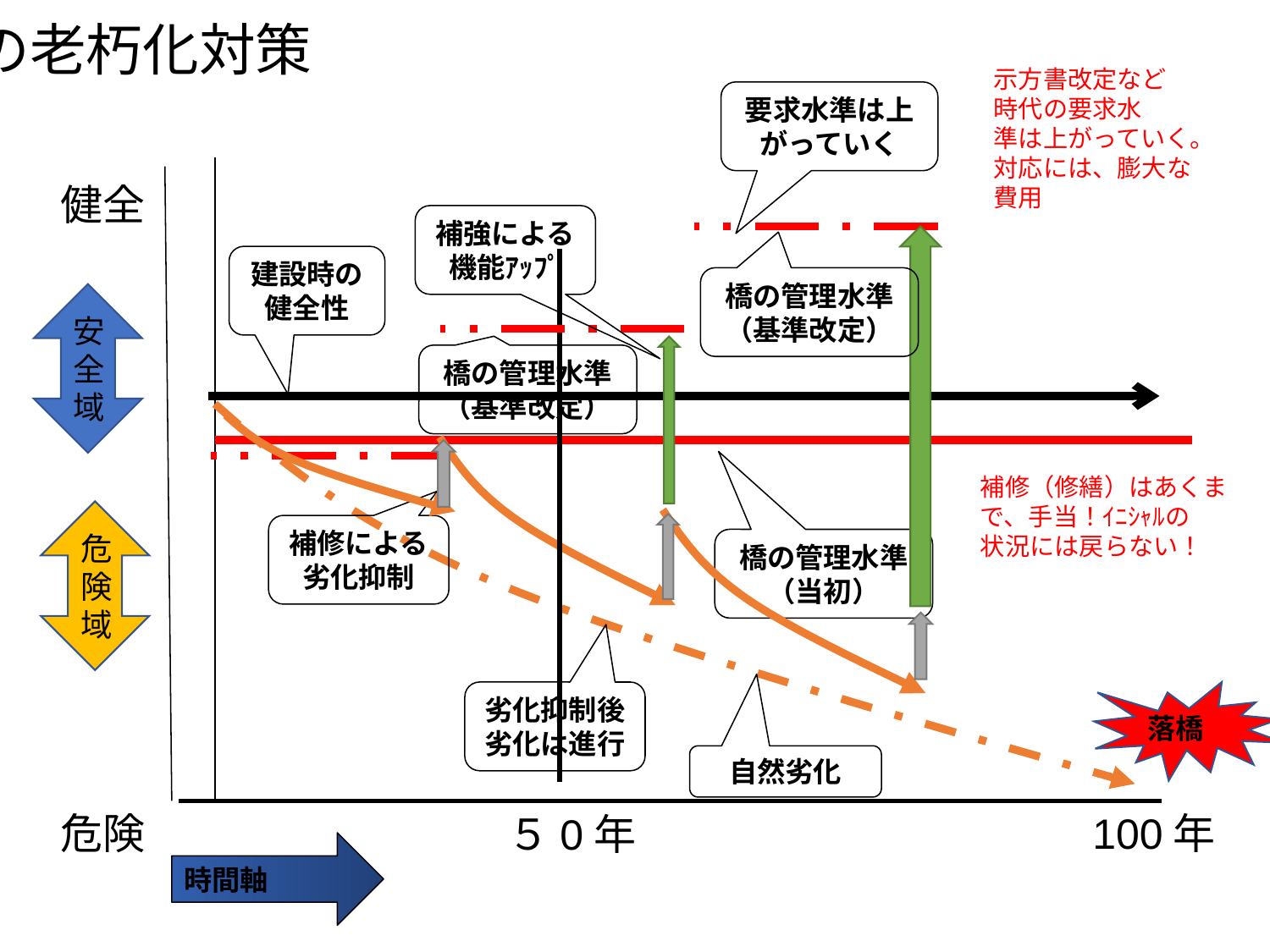

# 実際の老朽化対策
示方書改定など
時代の要求水
準は上がっていく。
対応には、膨大な
費用
要求水準は上がっていく
健全
補強による機能ｱｯﾌﾟ

建設時の
健全性
橋の管理水準
（基準改定）
安全域

橋の管理水準
（基準改定）

補修（修繕）はあくま
で、手当！ｲﾆｼｬﾙの
状況には戻らない！
危険域

補修による劣化抑制
橋の管理水準
（当初）

劣化抑制後
劣化は進行
落橋
自然劣化
危険
100年
５0年
時間軸